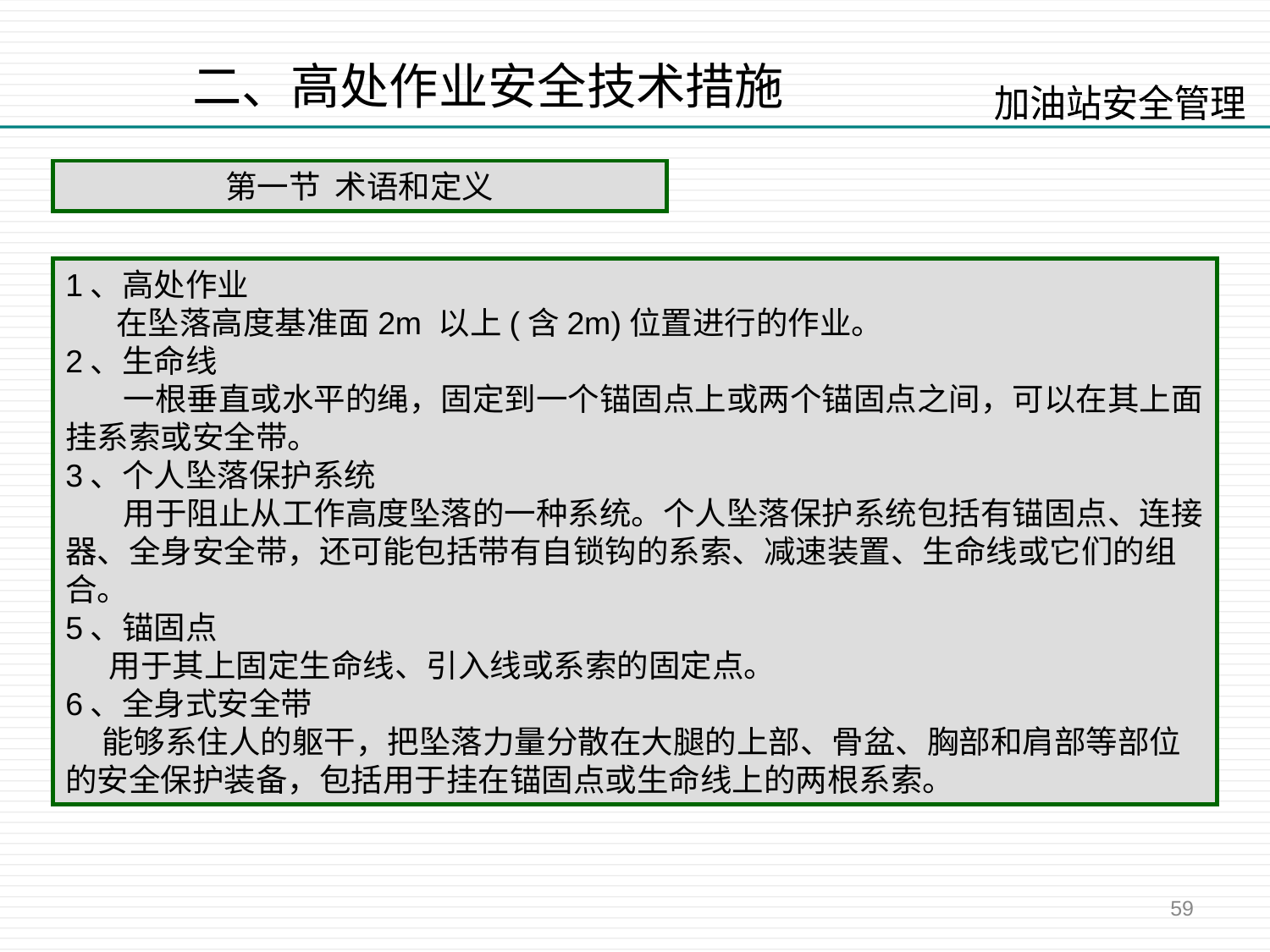

二、高处作业安全技术措施
第一节  术语和定义
1、高处作业
      在坠落高度基准面2m 以上(含2m)位置进行的作业。
2、生命线
       一根垂直或水平的绳，固定到一个锚固点上或两个锚固点之间，可以在其上面挂系索或安全带。
3、个人坠落保护系统
       用于阻止从工作高度坠落的一种系统。个人坠落保护系统包括有锚固点、连接器、全身安全带，还可能包括带有自锁钩的系索、减速装置、生命线或它们的组合。
5、锚固点
     用于其上固定生命线、引入线或系索的固定点。
6、全身式安全带
    能够系住人的躯干，把坠落力量分散在大腿的上部、骨盆、胸部和肩部等部位的安全保护装备，包括用于挂在锚固点或生命线上的两根系索。
59